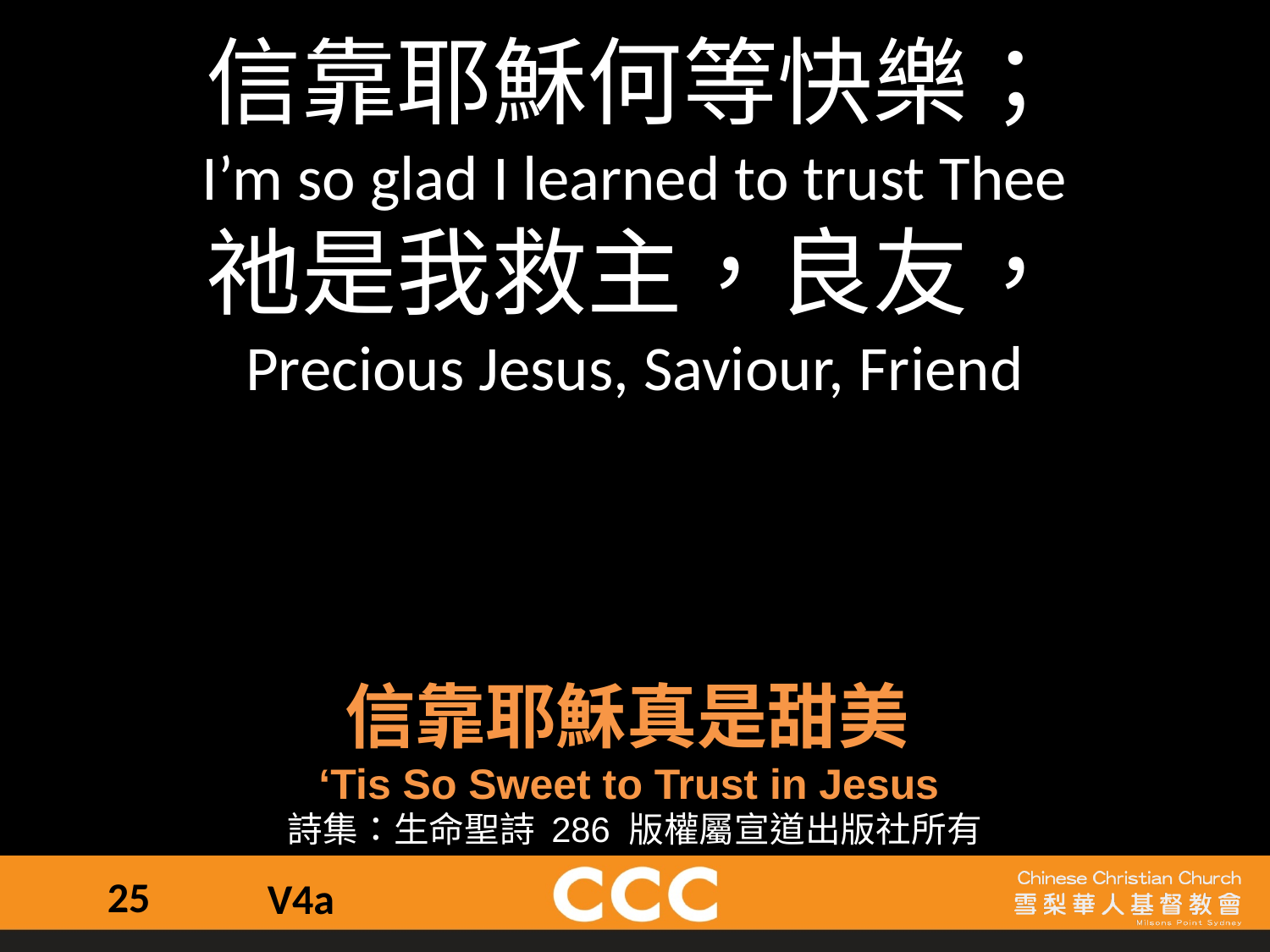

信靠耶穌何等快樂；
I’m so glad I learned to trust Thee
祂是我救主，良友，
Precious Jesus, Saviour, Friend
信靠耶穌真是甜美
‘Tis So Sweet to Trust in Jesus
詩集：生命聖詩 286 版權屬宣道出版社所有
25
V4a